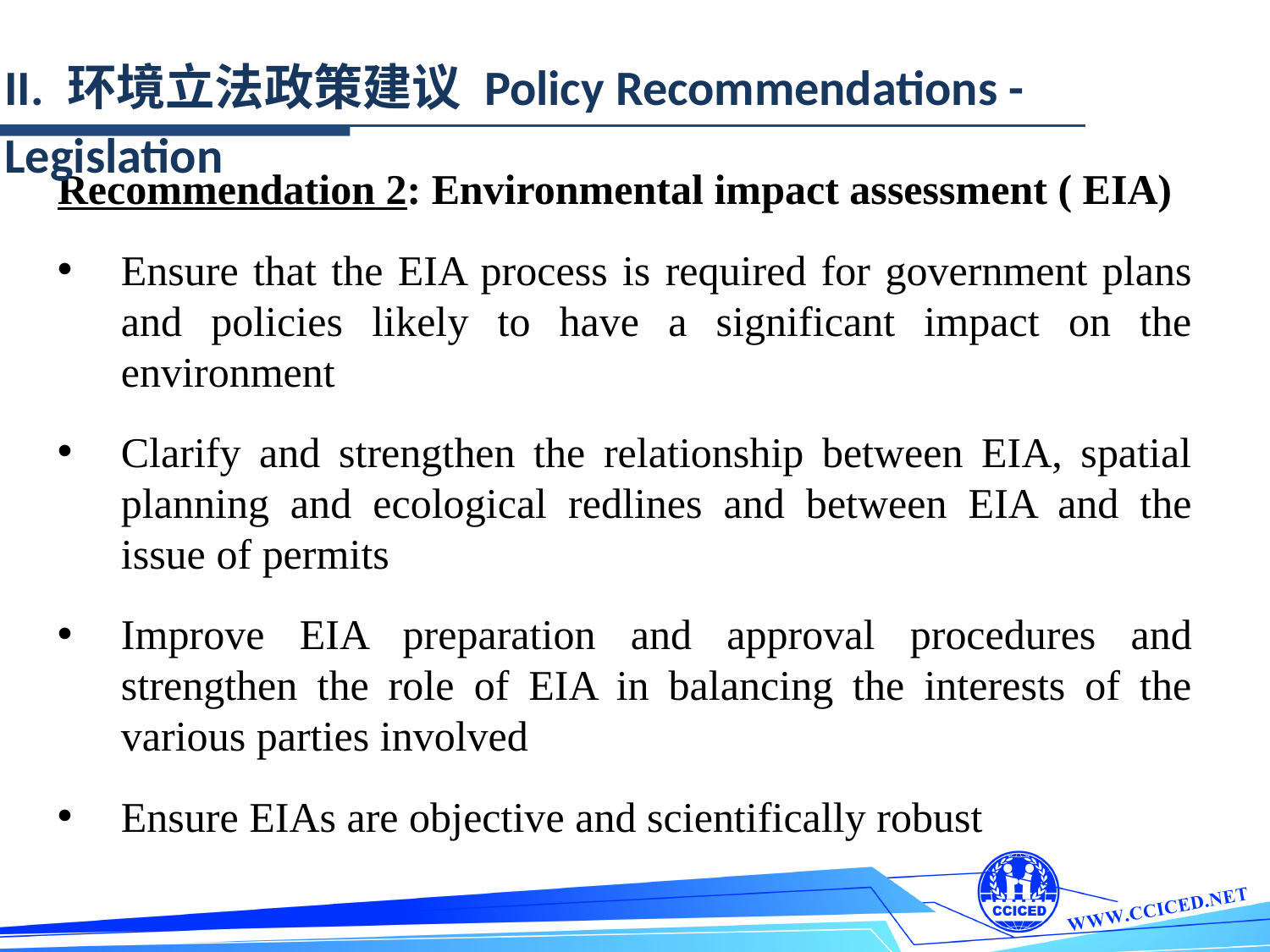

II. 环境立法政策建议 Policy Recommendations - Legislation
Recommendation 2: Environmental impact assessment ( EIA)
Ensure that the EIA process is required for government plans and policies likely to have a significant impact on the environment
Clarify and strengthen the relationship between EIA, spatial planning and ecological redlines and between EIA and the issue of permits
Improve EIA preparation and approval procedures and strengthen the role of EIA in balancing the interests of the various parties involved
Ensure EIAs are objective and scientifically robust